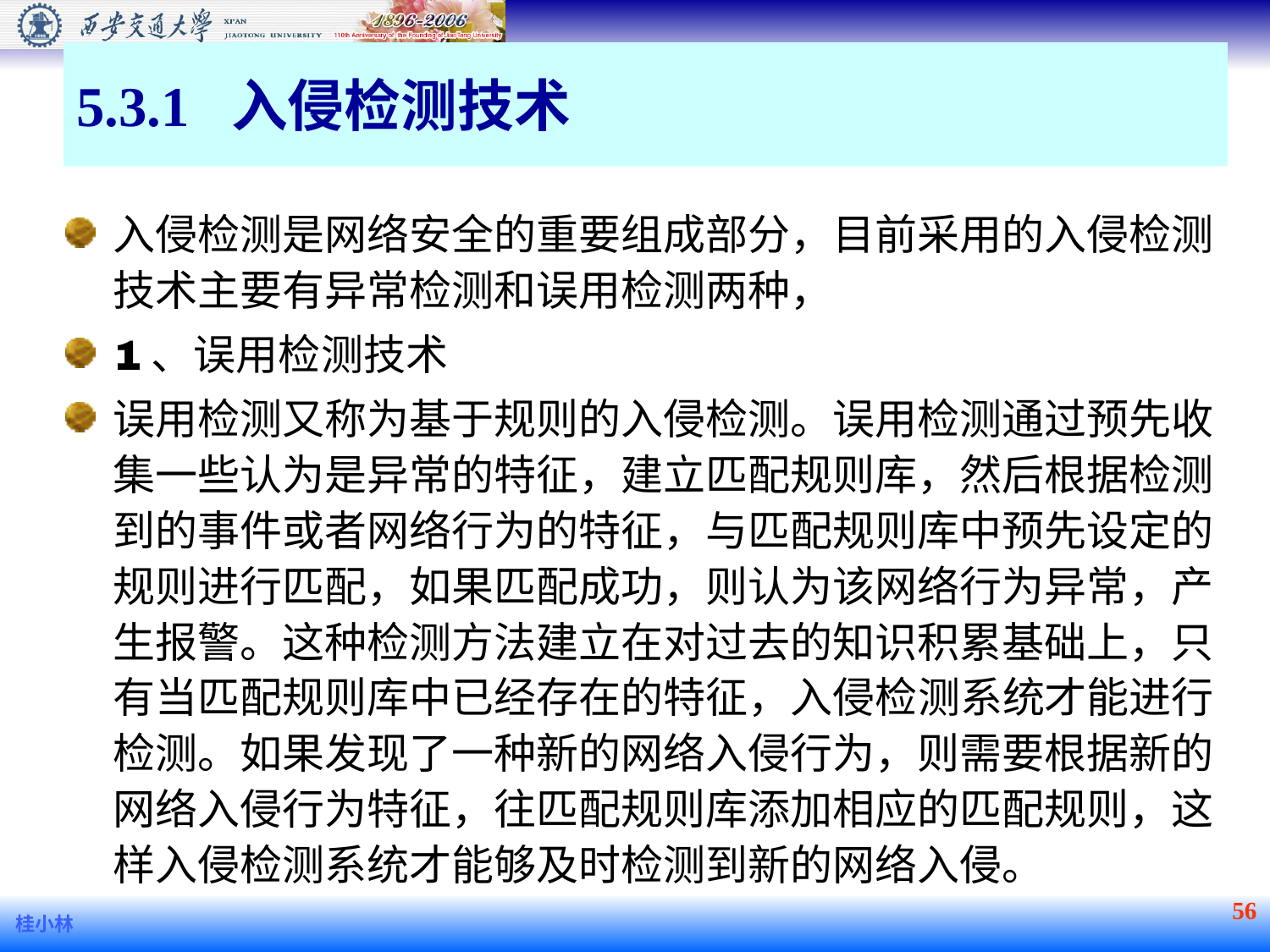

# 5.3.1  入侵检测技术
入侵检测是网络安全的重要组成部分，目前采用的入侵检测技术主要有异常检测和误用检测两种，
1、误用检测技术
误用检测又称为基于规则的入侵检测。误用检测通过预先收集一些认为是异常的特征，建立匹配规则库，然后根据检测到的事件或者网络行为的特征，与匹配规则库中预先设定的规则进行匹配，如果匹配成功，则认为该网络行为异常，产生报警。这种检测方法建立在对过去的知识积累基础上，只有当匹配规则库中已经存在的特征，入侵检测系统才能进行检测。如果发现了一种新的网络入侵行为，则需要根据新的网络入侵行为特征，往匹配规则库添加相应的匹配规则，这样入侵检测系统才能够及时检测到新的网络入侵。

56
桂小林